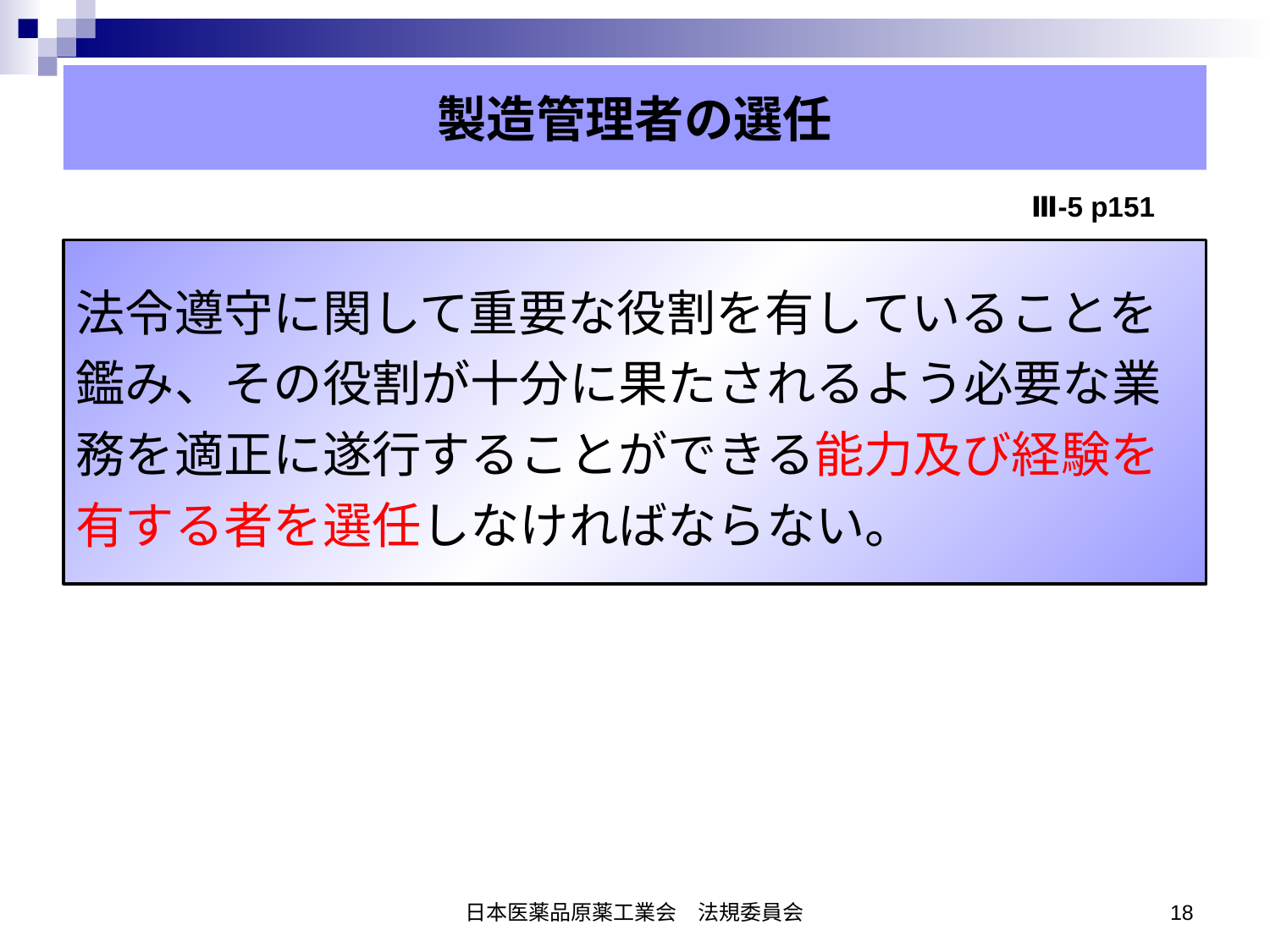

製造管理者の選任
Ⅲ-5 p151
法令遵守に関して重要な役割を有していることを鑑み、その役割が十分に果たされるよう必要な業務を適正に遂行することができる能力及び経験を有する者を選任しなければならない。
日本医薬品原薬工業会　法規委員会
18